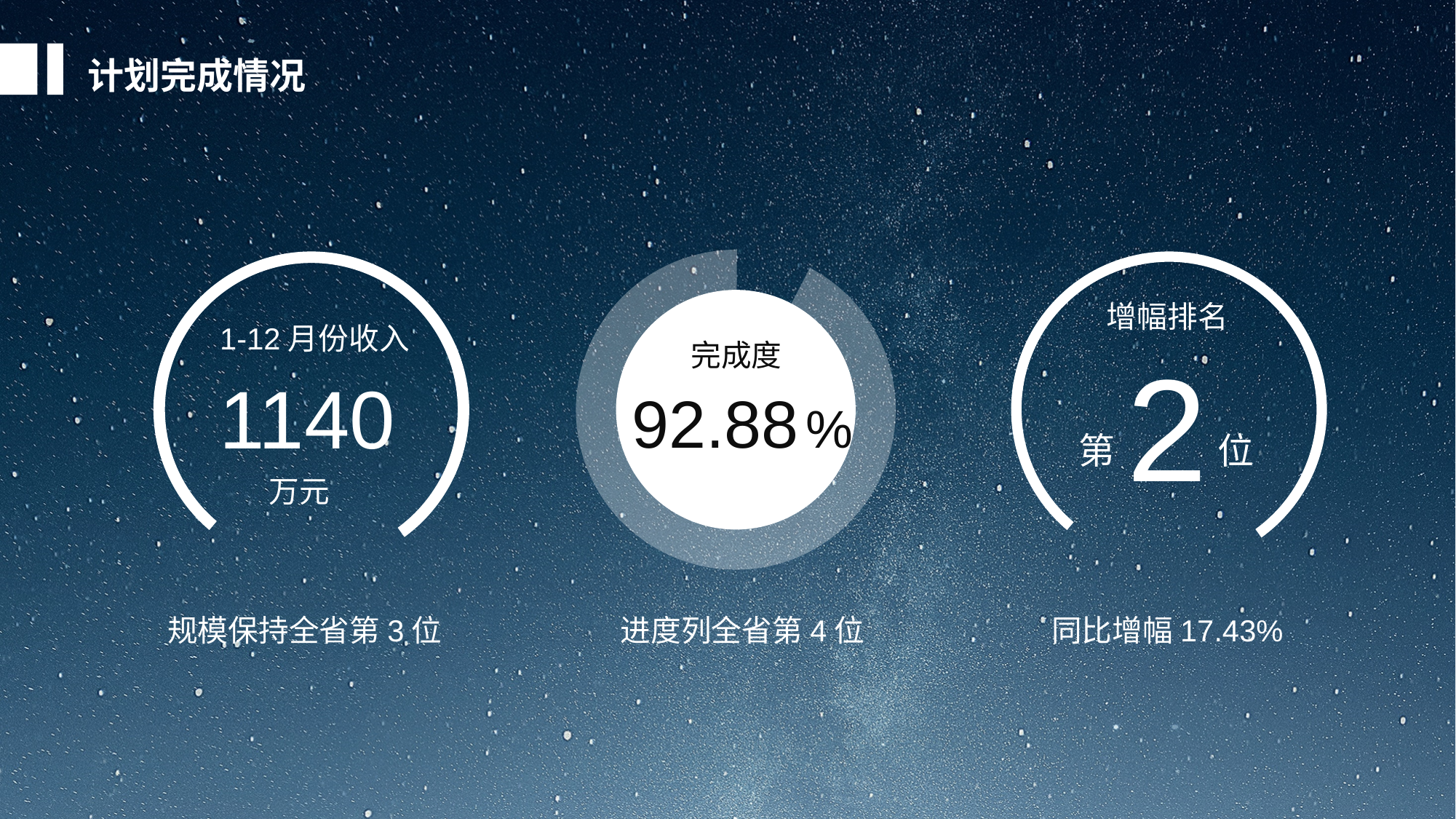

计划完成情况

完成度
92.88 %
进度列全省第4位

增幅排名
1-12月份收入
2
1140
第
位
万元
规模保持全省第3位
同比增幅17.43%